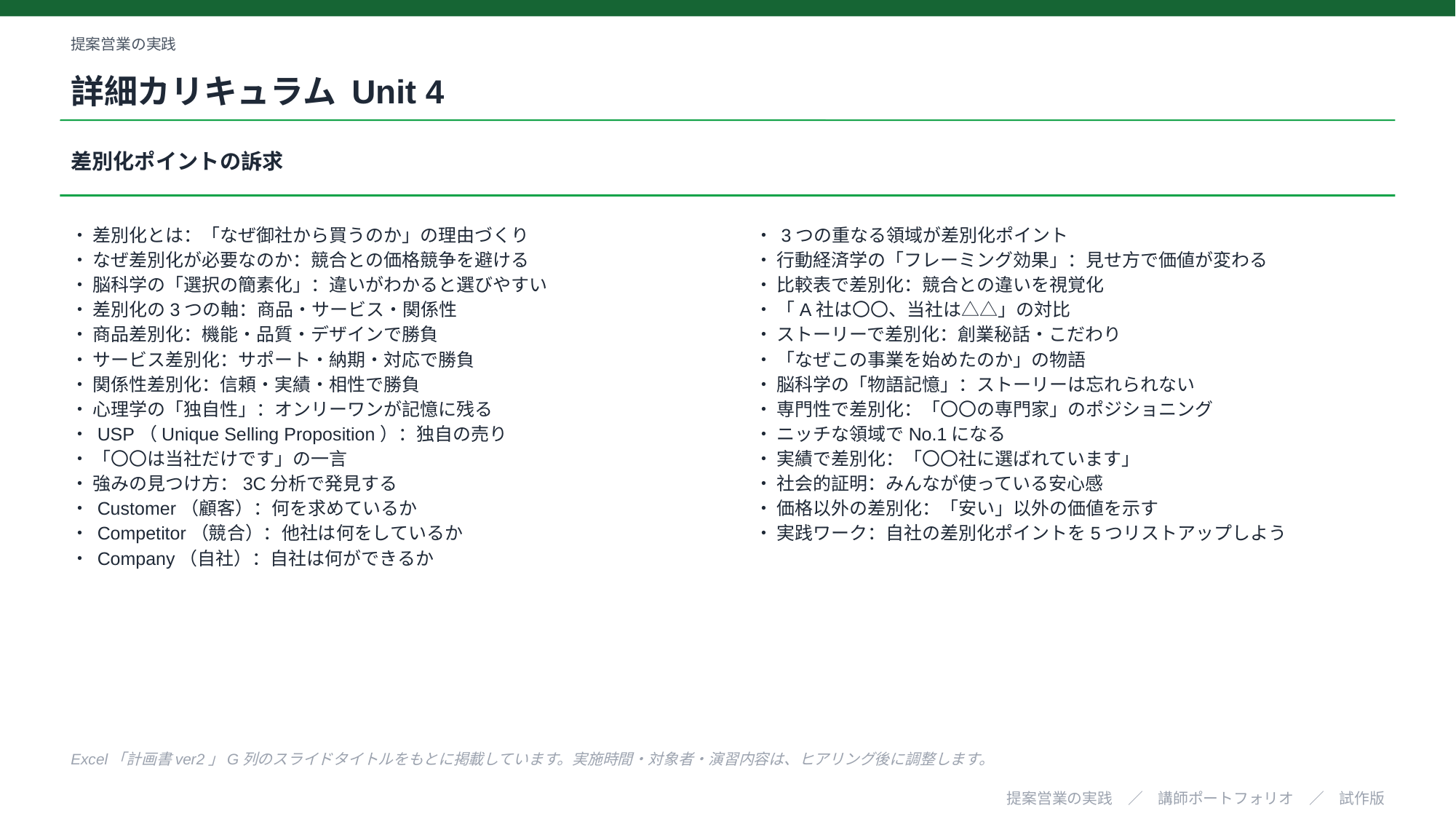

提案営業の実践
詳細カリキュラム Unit 4

差別化ポイントの訴求

・ 差別化とは：「なぜ御社から買うのか」の理由づくり
・ なぜ差別化が必要なのか：競合との価格競争を避ける
・ 脳科学の「選択の簡素化」：違いがわかると選びやすい
・ 差別化の3つの軸：商品・サービス・関係性
・ 商品差別化：機能・品質・デザインで勝負
・ サービス差別化：サポート・納期・対応で勝負
・ 関係性差別化：信頼・実績・相性で勝負
・ 心理学の「独自性」：オンリーワンが記憶に残る
・ USP（Unique Selling Proposition）：独自の売り
・ 「〇〇は当社だけです」の一言
・ 強みの見つけ方：3C分析で発見する
・ Customer（顧客）：何を求めているか
・ Competitor（競合）：他社は何をしているか
・ Company（自社）：自社は何ができるか
・ 3つの重なる領域が差別化ポイント
・ 行動経済学の「フレーミング効果」：見せ方で価値が変わる
・ 比較表で差別化：競合との違いを視覚化
・ 「A社は〇〇、当社は△△」の対比
・ ストーリーで差別化：創業秘話・こだわり
・ 「なぜこの事業を始めたのか」の物語
・ 脳科学の「物語記憶」：ストーリーは忘れられない
・ 専門性で差別化：「〇〇の専門家」のポジショニング
・ ニッチな領域でNo.1になる
・ 実績で差別化：「〇〇社に選ばれています」
・ 社会的証明：みんなが使っている安心感
・ 価格以外の差別化：「安い」以外の価値を示す
・ 実践ワーク：自社の差別化ポイントを5つリストアップしよう
Excel「計画書ver2」G列のスライドタイトルをもとに掲載しています。実施時間・対象者・演習内容は、ヒアリング後に調整します。
提案営業の実践　／　講師ポートフォリオ　／　試作版